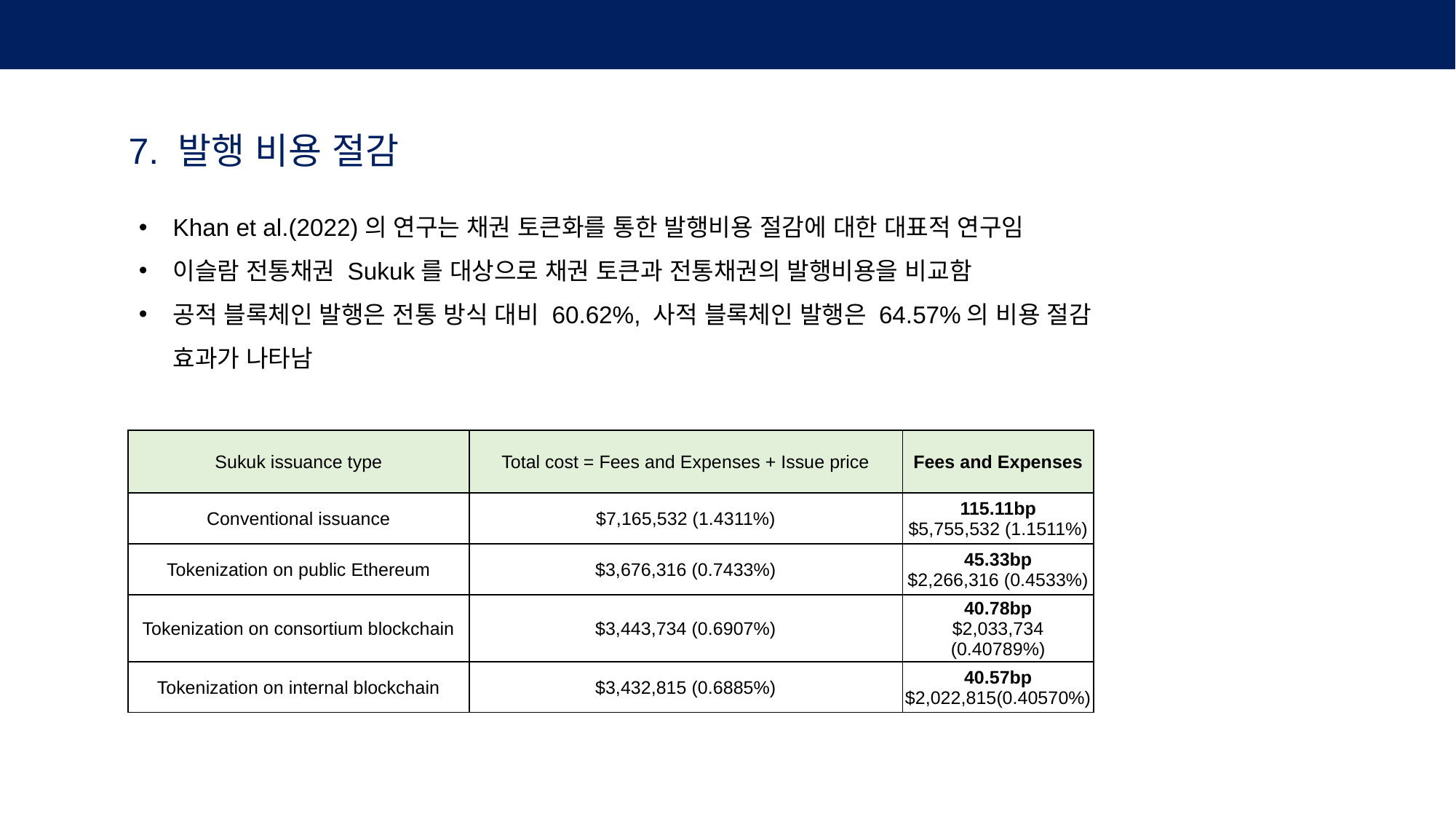

3. 채권토큰의 편익
7. 발행 비용 절감
Khan et al.(2022)의 연구는 채권 토큰화를 통한 발행비용 절감에 대한 대표적 연구임
이슬람 전통채권 Sukuk를 대상으로 채권 토큰과 전통채권의 발행비용을 비교함
공적 블록체인 발행은 전통 방식 대비 60.62%, 사적 블록체인 발행은 64.57%의 비용 절감 효과가 나타남

| Sukuk issuance type | Total cost = Fees and Expenses + Issue price | Fees and Expenses |
| --- | --- | --- |
| Conventional issuance | $7,165,532 (1.4311%) | 115.11bp $5,755,532 (1.1511%) |
| Tokenization on public Ethereum | $3,676,316 (0.7433%) | 45.33bp $2,266,316 (0.4533%) |
| Tokenization on consortium blockchain | $3,443,734 (0.6907%) | 40.78bp $2,033,734 (0.40789%) |
| Tokenization on internal blockchain | $3,432,815 (0.6885%) | 40.57bp $2,022,815(0.40570%) |